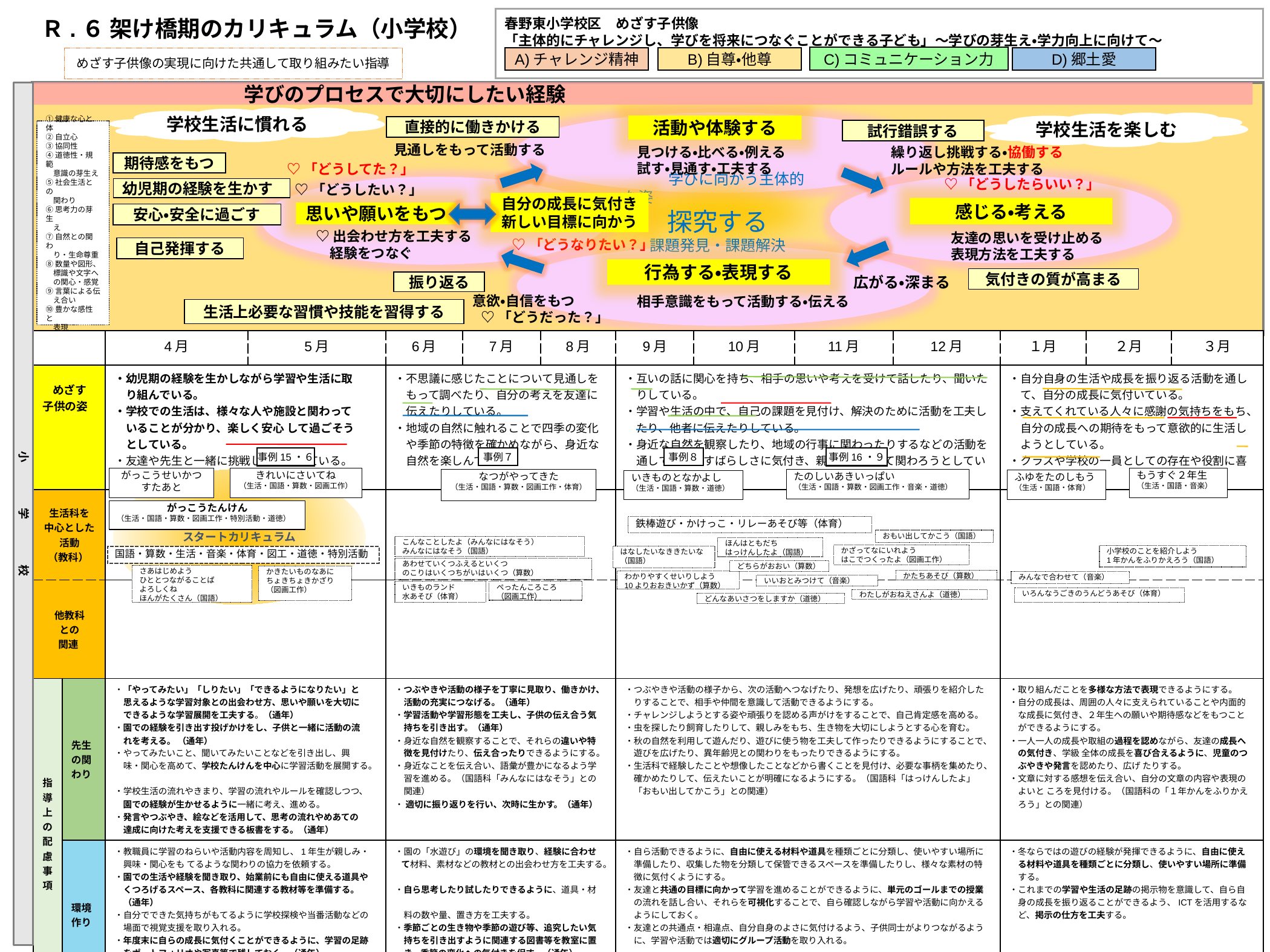

春野東小学校区　めざす子供像
「主体的にチャレンジし、学びを将来につなぐことができる子ども」～学びの芽生え・学力向上に向けて～

Ｒ.６ 架け橋期のカリキュラム（小学校）
C)コミュニケーション力
めざす子供像の実現に向けた共通して取り組みたい指導
A)チャレンジ精神
B)自尊・他尊
D)郷土愛
学びのプロセスで大切にしたい経験

学校生活に慣れる

活動や体験する
直接的に働きかける
試行錯誤する
見通しをもって活動する
繰り返し挑戦する・協働する
ルールや方法を工夫する
見つける・比べる・例える
試す・見通す・工夫する
　　　学びに向かう主体的な姿
探究する
課題発見・課題解決

♡「どうしたい？」
感じる・考える
思いや願いをもつ
♡出会わせ方を工夫する
　経験をつなぐ
友達の思いを受け止める
表現方法を工夫する
♡「どうなりたい？」

行為する・表現する
気付きの質が高まる
広がる・深まる
振り返る
相手意識をもって活動する・伝える
意欲・自信をもつ
学校生活を楽しむ
期待感をもつ
幼児期の経験を生かす
安心・安全に過ごす
自己発揮する
生活上必要な習慣や技能を習得する

小　　学　　校
①健康な心と体
②自立心
③協同性
④道徳性・規範
　意識の芽生え
⑤社会生活との
　関わり
⑥思考力の芽生
　え
⑦自然との関わ
　り・生命尊重
⑧数量や図形、
　標識や文字へ
　の関心・感覚
⑨言葉による伝
　え合い
⑩豊かな感性と
　表現
♡「どうしてた？」

♡「どうしたらいい？」
自分の成長に気付き
新しい目標に向かう

♡「どうだった？」
|  |  | 4月 | 5月 | 6月 | 7月 | 8月 | 9月 | 10月 | 11月 | 12月 | １月 | ２月 | ３月 |
| --- | --- | --- | --- | --- | --- | --- | --- | --- | --- | --- | --- | --- | --- |
| めざす子供の姿 |  | ・幼児期の経験を生かしながら学習や生活に取 　り組んでいる。 ・学校での生活は、様々な人や施設と関わって 　いることが分かり、楽しく安心 して過ごそう 　としている。 ・友達や先生と一緒に挑戦しようとしている。 |  | ・不思議に感じたことについて見通しを 　もって調べたり、自分の考えを友達に 　伝えたりしている。 ・地域の自然に触れることで四季の変化 　や季節の特徴を確かめながら、身近な 　自然を楽しんでいる。 |  |  | ・互いの話に関心を持ち、相手の思いや考えを受けて話したり、聞いた 　りしている。 ・学習や生活の中で、自己の課題を見付け、解決のために活動を工夫し 　たり、他者に伝えたりしている。 ・身近な自然を観察したり、地域の行事に関わったりするなどの活動を 　通して、そのすばらしさに気付き、親しみをもって関わろうとしてい 　る。 |  |  |  | ・自分自身の生活や成長を振り返る活動を通し 　て、自分の成長に気付いている。 ・支えてくれている人々に感謝の気持ちをもち、 　自分の成長への期待をもって意欲的に生活し 　ようとしている。 ・クラスや学校の一員としての存在や役割に喜 　びを感じている。 |  |  |
| 生活科を 中心とした活動 （教科） |  |  |  |  |  |  |  |  |  |  |  |  |  |
| 他教科 との 関連 |  |  |  |  |  |  |  |  |  |  |  |  |  |
| 指導上の配慮事項 | 先生の関わり | ・「やってみたい」「しりたい」「できるようになりたい」と 　思えるような学習対象との出会わせ方、思いや願いを大切に 　できるような学習展開を工夫する。（通年） ・園での経験を引き出す投げかけをし、子供と一緒に活動の流 　れを考える。 （通年） ・やってみたいこと、聞いてみたいことなどを引き出し、興 　味・関心を高めて、学校たんけんを中心に学習活動を展開する。 ・学校生活の流れやきまり、学習の流れやルールを確認しつつ、 　園での経験が生かせるように一緒に考え、進める。 ・発言やつぶやき、絵などを活用して、思考の流れやめあての 　達成に向けた考えを支援できる板書をする。（通年） |  | ・つぶやきや活動の様子を丁寧に見取り、働きかけ、 　活動の充実につなげる。（通年） ・学習活動や学習形態を工夫し、子供の伝え合う気 　持ちを引き出す。（通年） ・身近な自然を観察することで、それらの違いや特 　徴を見付けたり、伝え合ったりできるようにする。 ・身近なことを伝え合い、語彙が豊かになるよう学 　習を進める。（国語科「みんなにはなそう」との 　関連） ・ 適切に振り返りを行い、次時に生かす。（通年） |  |  | ・つぶやきや活動の様子から、次の活動へつなげたり、発想を広げたり、頑張りを紹介した 　りすることで、相手や仲間を意識して活動できるようにする。 ・チャレンジしようとする姿や頑張りを認める声がけをすることで、自己肯定感を高める。 ・虫を探したり飼育したりして、親しみをもち、生き物を大切にしようとする心を育む。 ・秋の自然を利用して遊んだり、遊びに使う物を工夫して作ったりできるようにすることで、 　遊びを広げたり、異年齢児との関わりをもったりできるようにする。 ・生活科で経験したことや想像したことなどから書くことを見付け、必要な事柄を集めたり、 　確かめたりして、伝えたいことが明確になるようにする。（国語科「はっけんしたよ」 　「おもい出してかこう」との関連） |  |  |  | ・取り組んだことを多様な方法で表現できるようにする。 ・自分の成長は、周囲の人々に支えられていることや内面的 　な成長に気付き、２年生への願いや期待感などをもつこと 　ができるようにする。 ・一人一人の成長や取組の過程を認めながら、友達の成長へ 　の気付き、学級 全体の成長を喜び合えるように、児童のつ 　ぶやきや発言を認めたり、広げ たりする。 ・文章に対する感想を伝え合い、自分の文章の内容や表現の 　よいと ころを見付ける。（国語科の「１年かんをふりかえ 　ろう」との関連） |  |  |
|  | 環境作り | ・教職員に学習のねらいや活動内容を周知し、1年生が親しみ・ 　興味・関心をも てるような関わりの協力を依頼する。 ・園での生活や経験を聞き取り、始業前にも自由に使える道具や 　くつろげるスペース、各教科に関連する教材等を準備する。　 　（通年） ・自分でできた気持ちがもてるように学校探検や当番活動などの 　場面で視覚支援を取り入れる。 ・年度末に自らの成長に気付くことができるように、学習の足跡 　をポートフォリオや写真等で残しておく。（通年） |  | ・園の「水遊び」の環境を聞き取り、経験に合わせ て材料、素材などの教材との出会わせ方を工夫する。 ・自ら思考したり試したりできるように、道具・材　　 　料の数や量、置き方を工夫する。 ・季節ごとの生き物や季節の遊び等、追究したい気 　持ちを引き出すように関連する図書等を教室に置 　き、季節の変化への気付きを促す。（通年） ・自由に思いを伝え合う場や雰囲気をつくり、言葉 　などで伝える喜びを感じられるようにする。 |  |  | ・自ら活動できるように、自由に使える材料や道具を種類ごとに分類し、使いやすい場所に 　準備したり、収集した物を分類して保管できるスペースを準備したりし、様々な素材の特 　徴に気付くようにする。 ・友達と共通の目標に向かって学習を進めることができるように、単元のゴールまでの授業 　の流れを話し合い、それらを可視化することで、自ら確認しながら学習や活動に向かえる 　ようにしておく。 ・友達との共通点・相違点、自分自身のよさに気付けるよう、子供同士がよりつながるよう 　に、学習や活動では適切にグループ活動を取り入れる。 |  |  |  | ・冬ならではの遊びの経験が発揮できるように、自由に使え 　る材料や道具を種類ごとに分類し、使いやすい場所に準備 　する。 ・これまでの学習や生活の足跡の掲示物を意識して、自ら自 　身の成長を振り返ることができるよう、ICTを活用するな 　ど、掲示の仕方を工夫する。 |  |  |
| 家庭 地域との 連携 |  | ・めざす子供の姿と共にスタカリ期の学校生活や授業について大 　切にしていることを、通信や保護者説明会等で伝える。 |  | ・児童が主体的に物事に関わろうとする姿や経験し 　ていることを家庭や地域に発信し、児童の成長を 　温かく見守っていけるようにする。 |  |  | ・生活科の「家庭生活に関わる活動」の目的や内容について、児童自ら、自分の役割を家庭 　の中で積極的に果たしたり、規則正しく健康に気を付けて生活したりできるように、家庭 　に協力を呼びかけるとともに、ICTなどを活用して活動の様子を記録する。 |  |  |  | ・生活科「自分自身の生活や成長を振り返る活動」の目的や 　内容について、児童が自分の成長を実感できるように、家　 　庭でも成長を一緒に喜ぶことができるような投げかけをす 　る。 |  |  |
| 行事等 | 子供 | ○入学式　　　　　　　　　　　　　　　　　　　　　　　　　　　　　　　　　　　　　　　　　　　　　　　　　　　　　　　　　　　　　　○交流会　　　　　　○交流会　　　　　　　　○一日入学 |  |  |  |  |  |  |  |  |  |  |  |
|  | 先生 | ○参観日　　　　　　　　○引継ぎ連絡会 　　　　　　　　　　　　　○交流会の打ち合わせ　　　○園内研修・校内研修への参加（年間を通して）　　　　　　　　　　　　○交流会の振り返り　　　　　○引継ぎ会 |  |  |  |  |  |  |  |  |  |  |  |

事例15・６
事例16・９
事例７
事例８

がっこうせいかつすたあと
きれいにさいてね
（生活・国語・算数・図画工作）
もうすぐ２年生
（生活・国語・音楽）
なつがやってきた
（生活・国語・算数・図画工作・体育）
たのしいあきいっぱい
（生活・国語・算数・図画工作・音楽・道徳）
ふゆをたのしもう
（生活・国語・体育）
いきものとなかよし
（生活・国語・算数・道徳）
スタートカリキュラム
がっこうたんけん
（生活・国語・算数・図画工作・特別活動・道徳）
鉄棒遊び・かけっこ・リレーあそび等（体育）
おもい出してかこう（国語）
ほんはともだち
はっけんしたよ（国語）
かざってなにいれよう
はこでつくったよ（図画工作）
はなしたいなききたいな（国語）
どちらがおおい（算数）
かたちあそび（算数）
わかりやすくせいりしよう
10よりおおきいかず（算数）
いいおとみつけて（音楽）
わたしがおねえさんよ（道徳）
どんなあいさつをしますか（道徳）
こんなことしたよ（みんなにはなそう）
みんなにはなそう（国語）
あわせていくつふえるといくつ
のこりはいくつちがいはいくつ（算数）
いきものランド
水あそび（体育）
ぺったんころころ
（図画工作）
小学校のことを紹介しよう
1年かんをふりかえろう（国語）
みんなで合わせて（音楽）
いろんなうごきのうんどうあそび（体育）
国語・算数・生活・音楽・体育・図工・道徳・特別活動
さあはじめよう
ひととつながることば
よろしくね
ほんがたくさん（国語）
かきたいものなあに
ちょきちょきかざり
（図画工作）